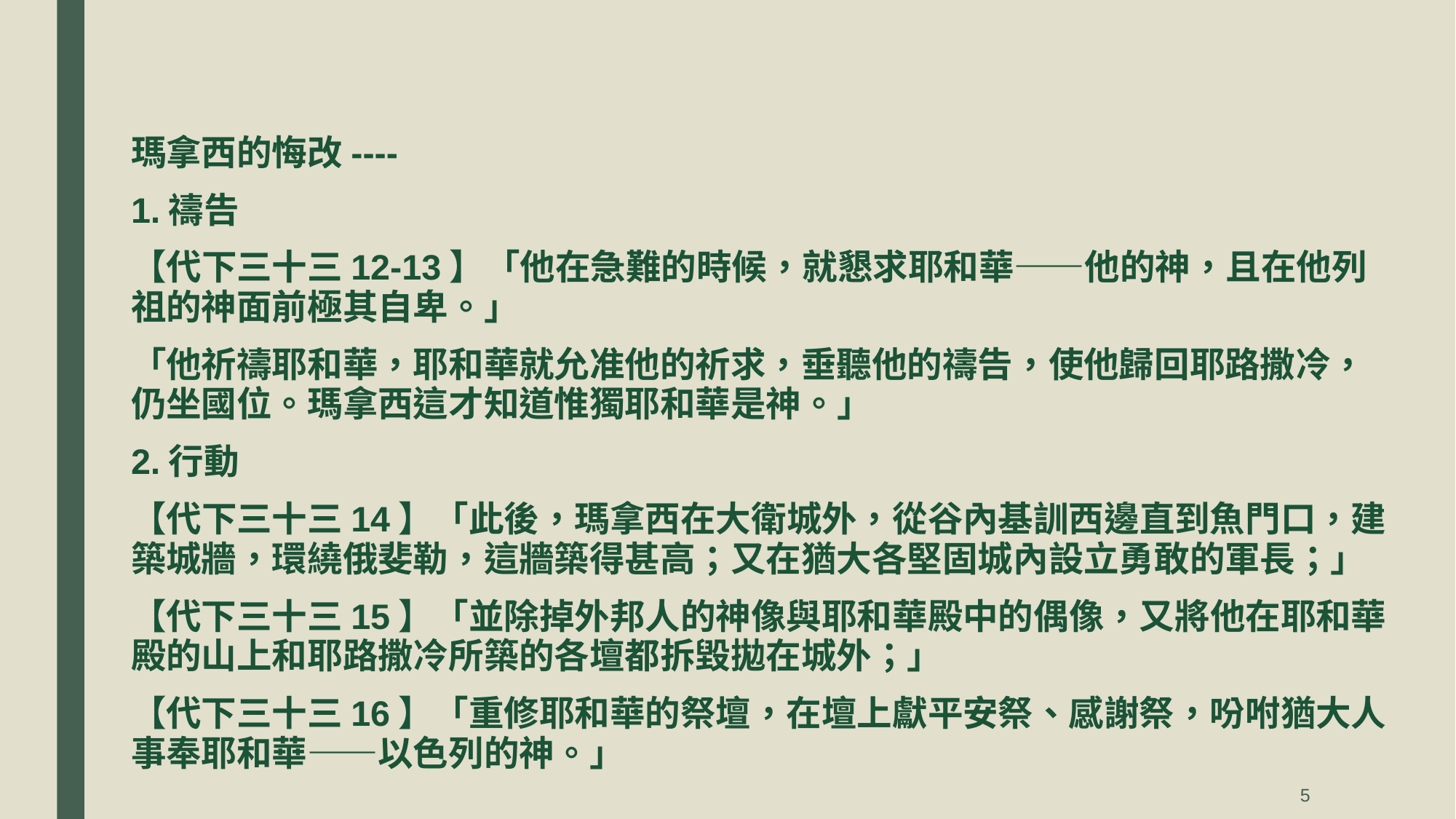

瑪拿西的悔改----
1.禱告
【代下三十三12-13】「他在急難的時候，就懇求耶和華——他的神，且在他列祖的神面前極其自卑。」
「他祈禱耶和華，耶和華就允准他的祈求，垂聽他的禱告，使他歸回耶路撒冷，仍坐國位。瑪拿西這才知道惟獨耶和華是神。」
2.行動
【代下三十三14】「此後，瑪拿西在大衛城外，從谷內基訓西邊直到魚門口，建築城牆，環繞俄斐勒，這牆築得甚高；又在猶大各堅固城內設立勇敢的軍長；」
【代下三十三15】「並除掉外邦人的神像與耶和華殿中的偶像，又將他在耶和華殿的山上和耶路撒冷所築的各壇都拆毀拋在城外；」
【代下三十三16】「重修耶和華的祭壇，在壇上獻平安祭、感謝祭，吩咐猶大人事奉耶和華——以色列的神。」

5